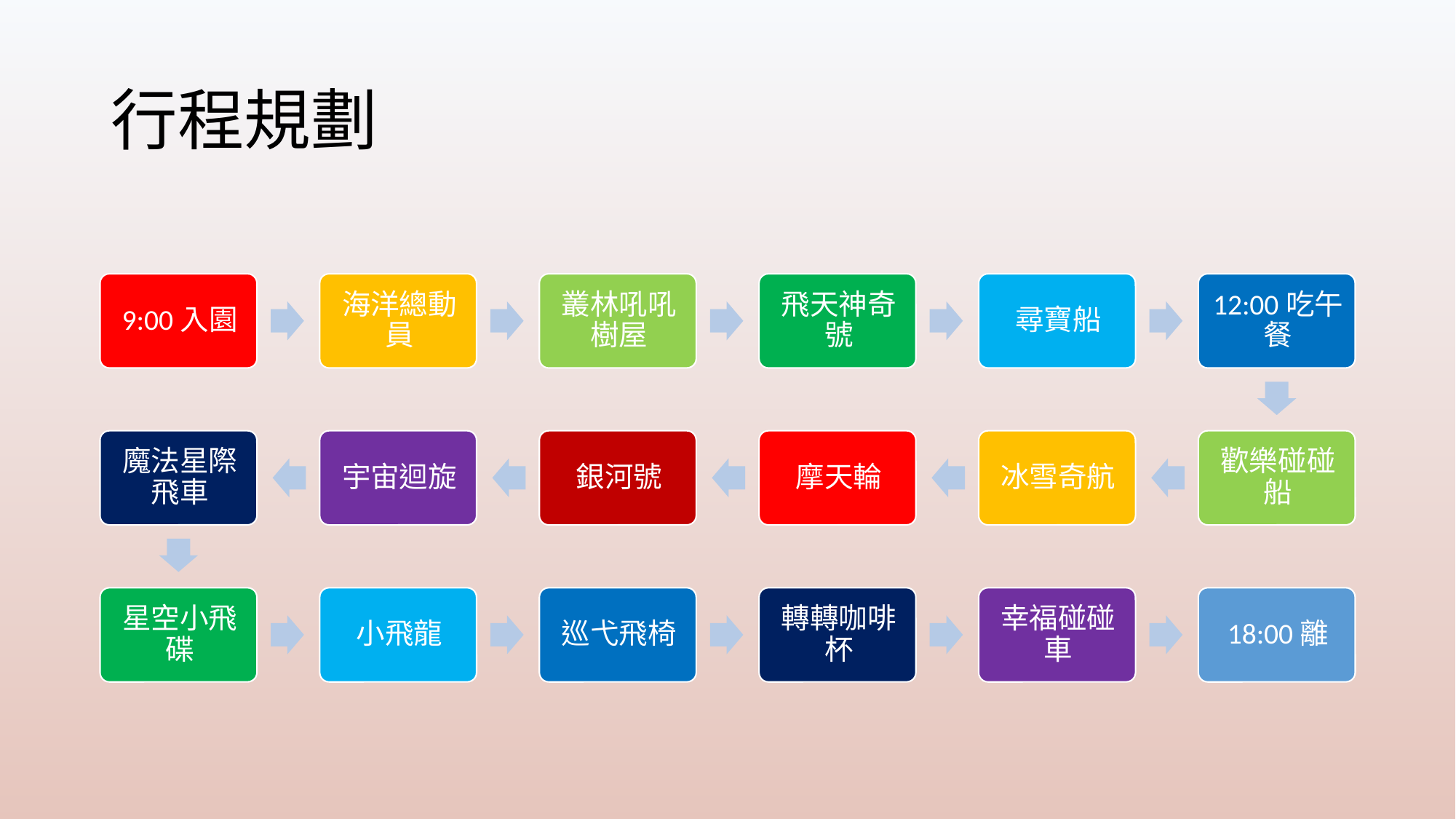

# 行程規劃
9:00入園

海洋總動員

叢林吼吼樹屋

飛天神奇號

尋寶船

12:00吃午餐

歡樂碰碰船

冰雪奇航

摩天輪

銀河號

宇宙迴旋

魔法星際飛車

星空小飛碟

小飛龍

巡弋飛椅

轉轉咖啡杯

幸福碰碰車

18:00離